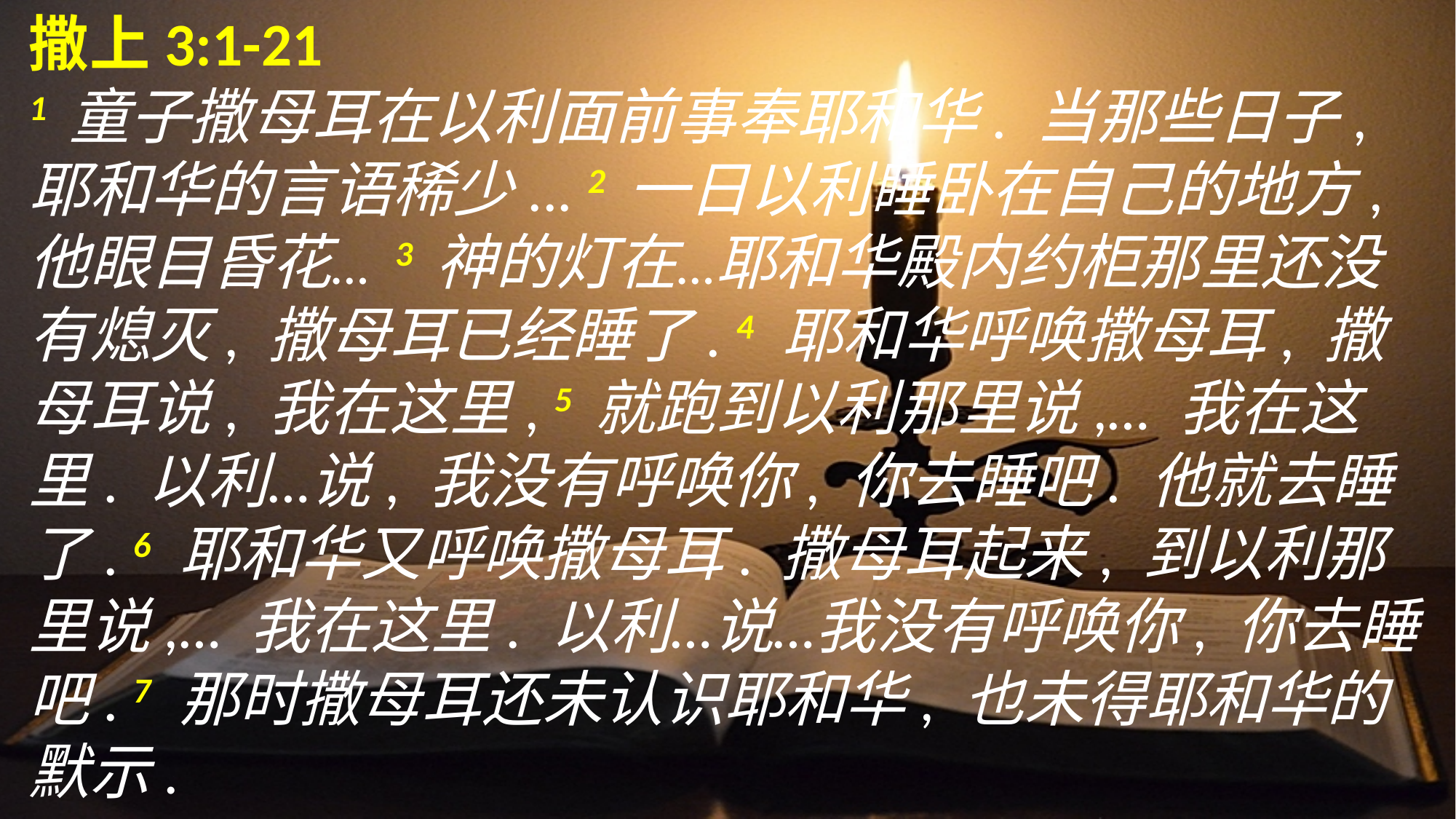

撒上3:1-21
1 童子撒母耳在以利面前事奉耶和华. 当那些日子, 耶和华的言语稀少... 2 一日以利睡卧在自己的地方, 他眼目昏花… 3 神的灯在…耶和华殿内约柜那里还没有熄灭, 撒母耳已经睡了. 4 耶和华呼唤撒母耳, 撒母耳说, 我在这里, 5 就跑到以利那里说,… 我在这里. 以利…说, 我没有呼唤你, 你去睡吧. 他就去睡了. 6 耶和华又呼唤撒母耳. 撒母耳起来, 到以利那里说,… 我在这里. 以利…说…我没有呼唤你, 你去睡吧. 7 那时撒母耳还未认识耶和华, 也未得耶和华的默示.